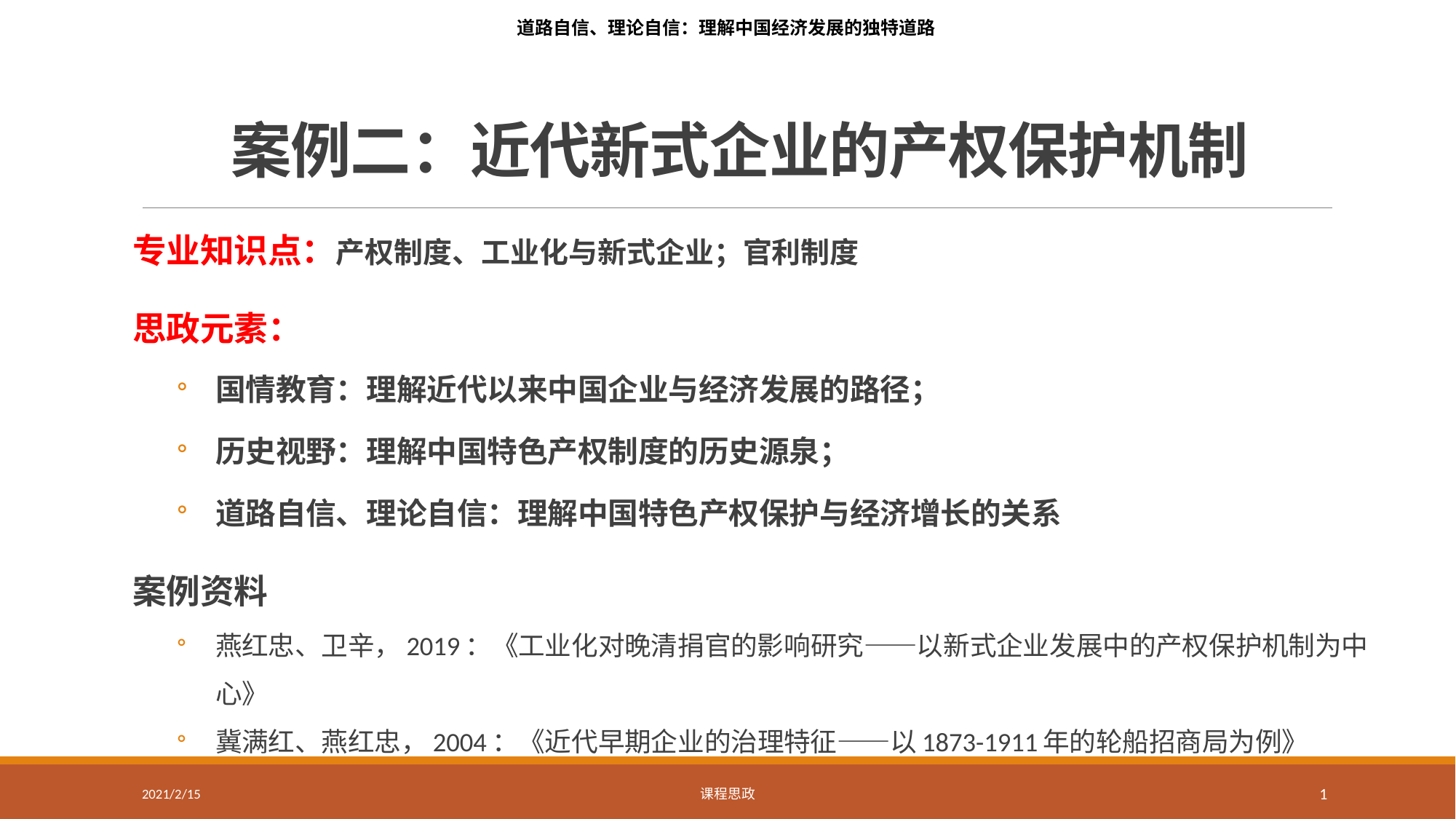

道路自信、理论自信：理解中国经济发展的独特道路
# 案例二：近代新式企业的产权保护机制
专业知识点：产权制度、工业化与新式企业；官利制度
思政元素：
国情教育：理解近代以来中国企业与经济发展的路径；
历史视野：理解中国特色产权制度的历史源泉；
道路自信、理论自信：理解中国特色产权保护与经济增长的关系
案例资料
燕红忠、卫辛，2019：《工业化对晚清捐官的影响研究——以新式企业发展中的产权保护机制为中心》
冀满红、燕红忠，2004：《近代早期企业的治理特征——以1873-1911年的轮船招商局为例》
2021/2/15
课程思政
1